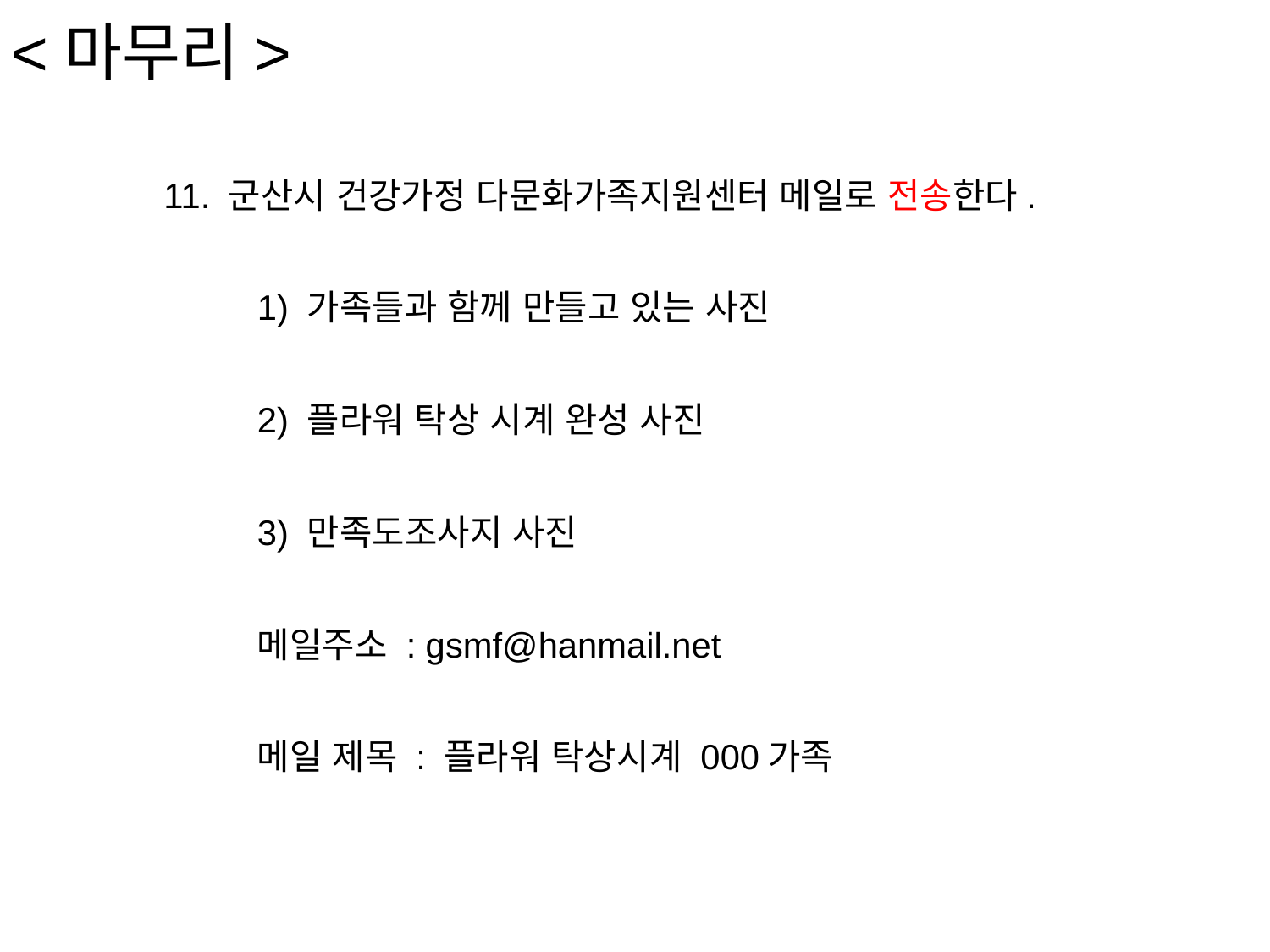

<마무리>
11. 군산시 건강가정 다문화가족지원센터 메일로 전송한다.
1) 가족들과 함께 만들고 있는 사진
2) 플라워 탁상 시계 완성 사진
3) 만족도조사지 사진
메일주소 : gsmf@hanmail.net
메일 제목 : 플라워 탁상시계 000가족